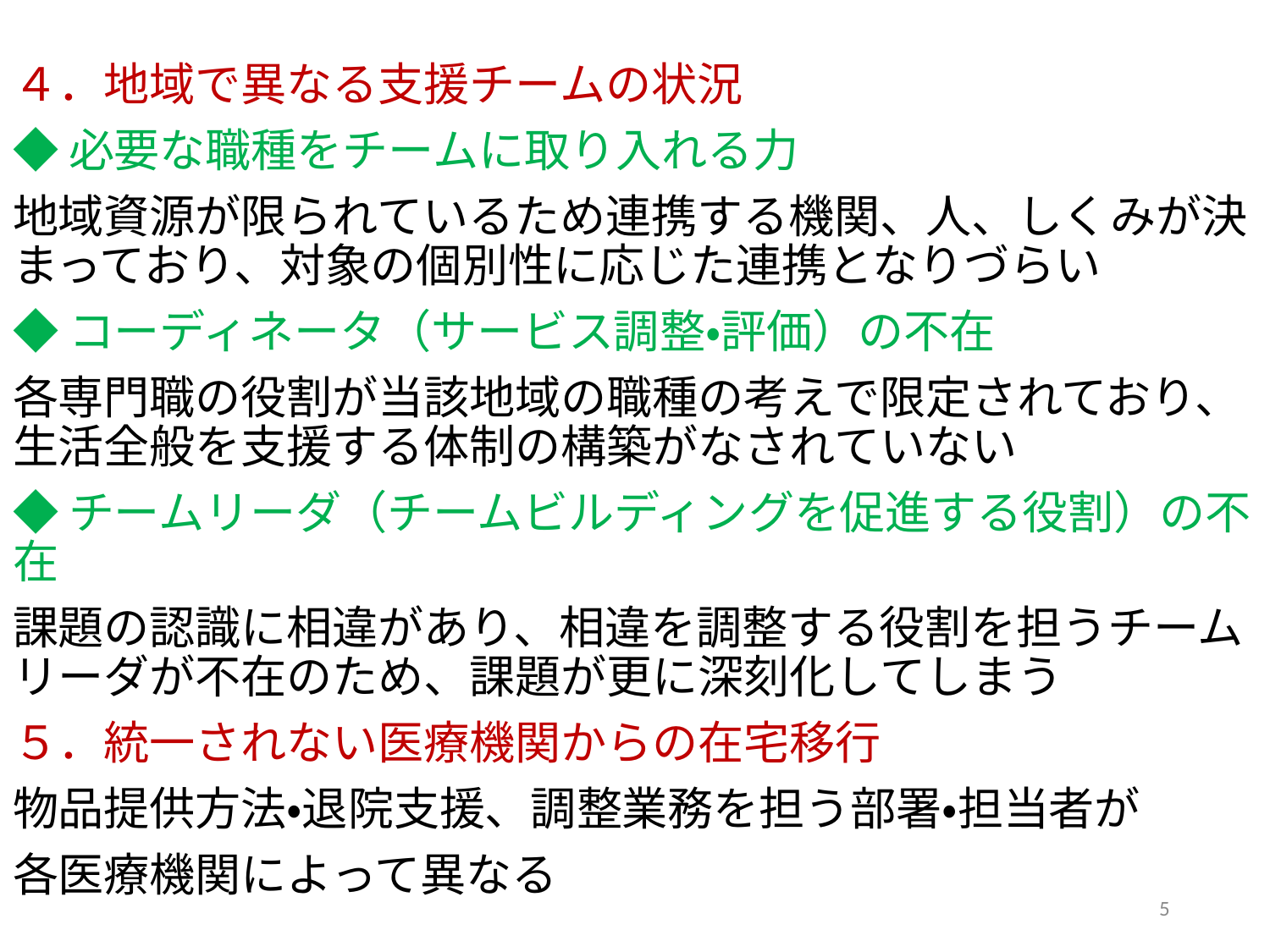

４．地域で異なる支援チームの状況
◆必要な職種をチームに取り入れる力
地域資源が限られているため連携する機関、人、しくみが決まっており、対象の個別性に応じた連携となりづらい
◆コーディネータ（サービス調整・評価）の不在
各専門職の役割が当該地域の職種の考えで限定されており、生活全般を支援する体制の構築がなされていない
◆チームリーダ（チームビルディングを促進する役割）の不在
課題の認識に相違があり、相違を調整する役割を担うチームリーダが不在のため、課題が更に深刻化してしまう
５．統一されない医療機関からの在宅移行
物品提供方法・退院支援、調整業務を担う部署・担当者が
各医療機関によって異なる
5